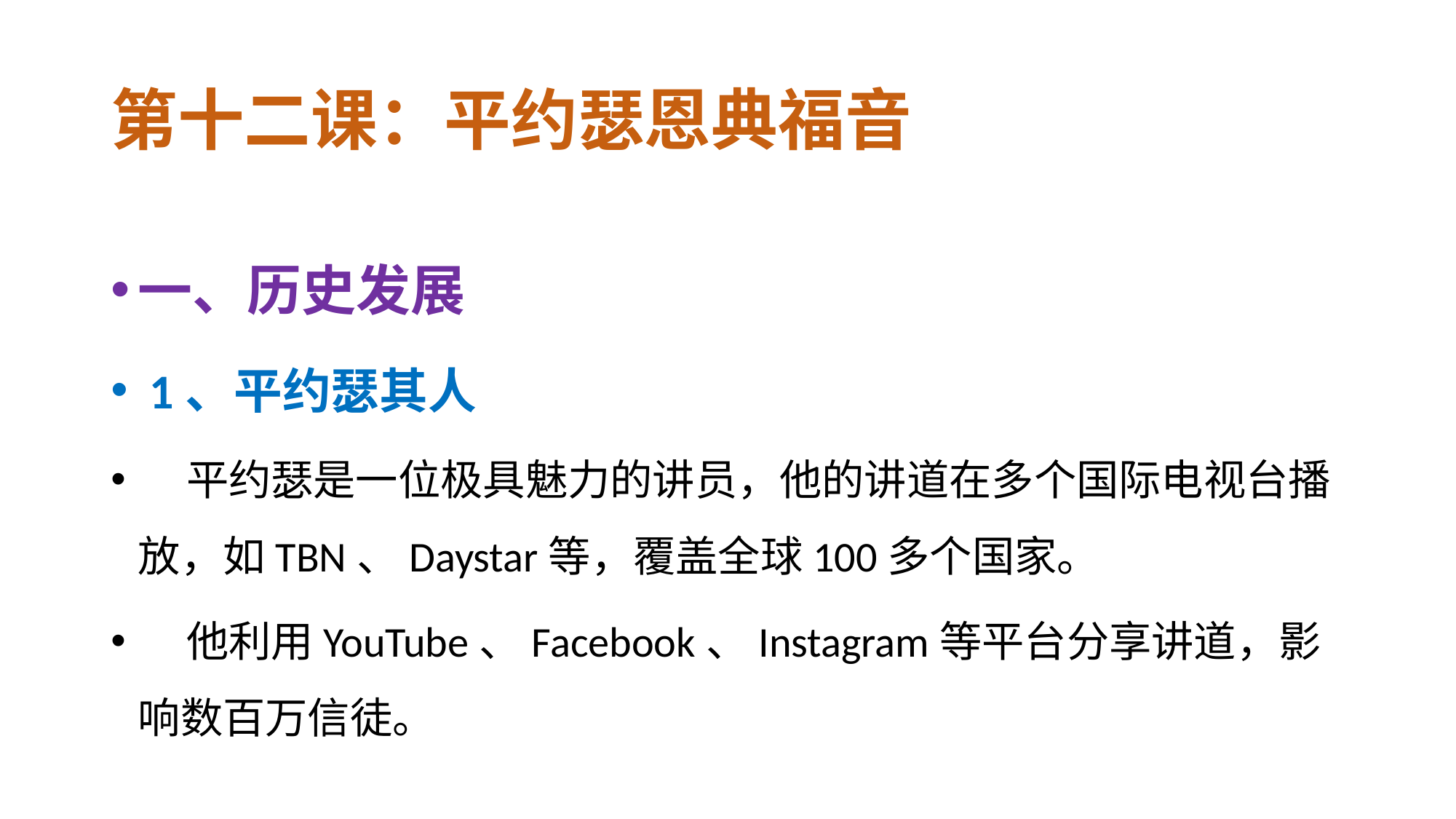

# 第十二课：平约瑟恩典福音
一、历史发展
 1、平约瑟其人
    平约瑟是一位极具魅力的讲员，他的讲道在多个国际电视台播放，如TBN、Daystar等，覆盖全球100多个国家。
    他利用YouTube、Facebook、Instagram等平台分享讲道，影响数百万信徒。